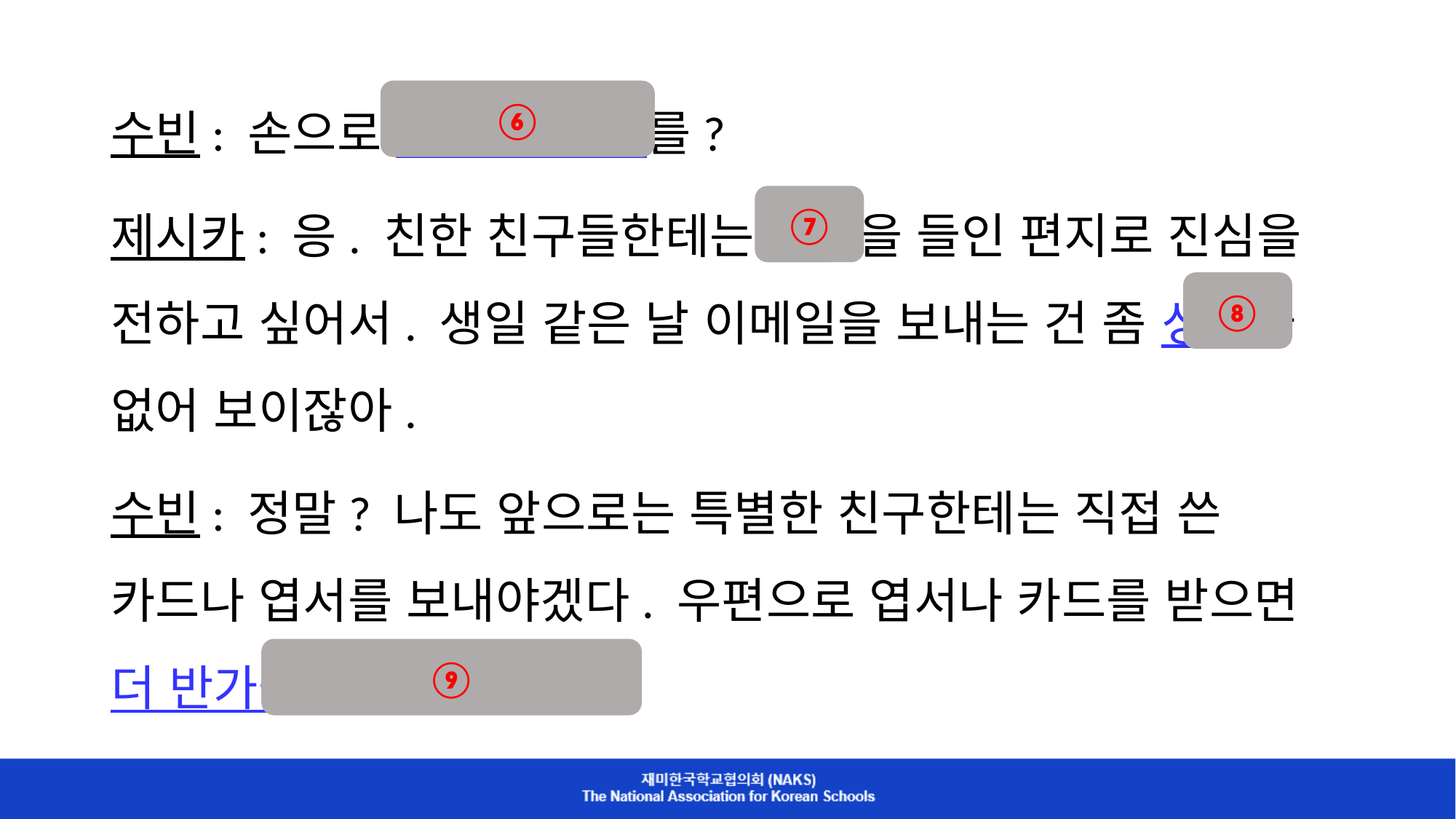

수빈: 손으로 직접 쓴 편지를?
제시카: 응. 친한 친구들한테는 정성을 들인 편지로 진심을 전하고 싶어서. 생일 같은 날 이메일을 보내는 건 좀 성의가 없어 보이잖아.
수빈: 정말? 나도 앞으로는 특별한 친구한테는 직접 쓴 카드나 엽서를 보내야겠다. 우편으로 엽서나 카드를 받으면 더 반가울 것 같아.

⑥
⑦
⑧
⑨